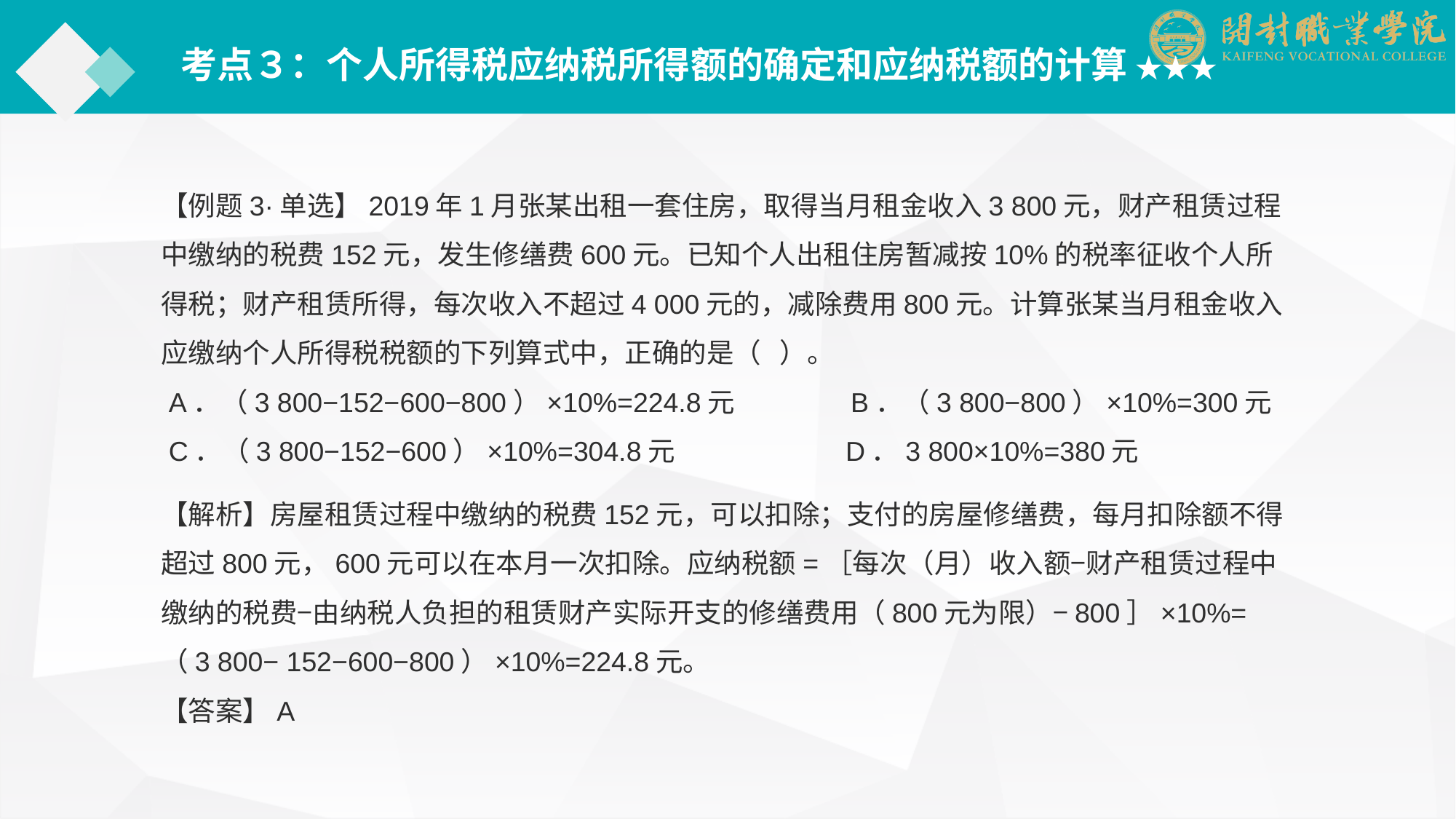

考点３：个人所得税应纳税所得额的确定和应纳税额的计算 ★★★
【例题3·单选】2019年1月张某出租一套住房，取得当月租金收入3 800元，财产租赁过程中缴纳的税费152元，发生修缮费600元。已知个人出租住房暂减按10%的税率征收个人所得税；财产租赁所得，每次收入不超过4 000元的，减除费用800元。计算张某当月租金收入应缴纳个人所得税税额的下列算式中，正确的是（   ）。
 A．（3 800−152−600−800）×10%=224.8元　　　　B．（3 800−800）×10%=300元
 C．（3 800−152−600）×10%=304.8元　　　　　　D．3 800×10%=380元
【解析】房屋租赁过程中缴纳的税费152元，可以扣除；支付的房屋修缮费，每月扣除额不得超过800元，600元可以在本月一次扣除。应纳税额=［每次（月）收入额−财产租赁过程中缴纳的税费−由纳税人负担的租赁财产实际开支的修缮费用（800元为限）−800］×10%=（3 800− 152−600−800）×10%=224.8元。
【答案】A